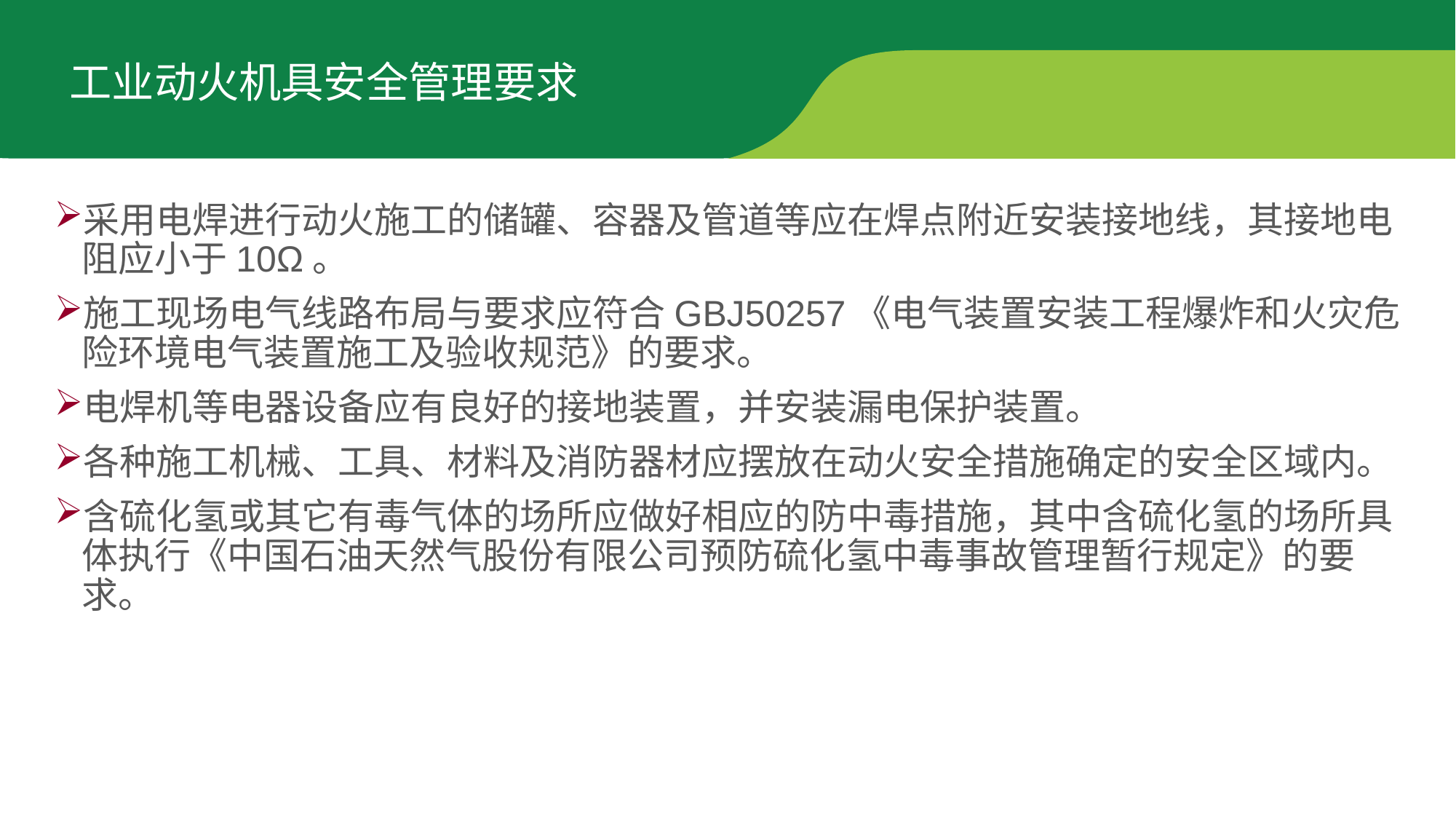

工业动火机具安全管理要求

采用电焊进行动火施工的储罐、容器及管道等应在焊点附近安装接地线，其接地电阻应小于10Ω。
施工现场电气线路布局与要求应符合GBJ50257《电气装置安装工程爆炸和火灾危险环境电气装置施工及验收规范》的要求。
电焊机等电器设备应有良好的接地装置，并安装漏电保护装置。
各种施工机械、工具、材料及消防器材应摆放在动火安全措施确定的安全区域内。
含硫化氢或其它有毒气体的场所应做好相应的防中毒措施，其中含硫化氢的场所具体执行《中国石油天然气股份有限公司预防硫化氢中毒事故管理暂行规定》的要求。